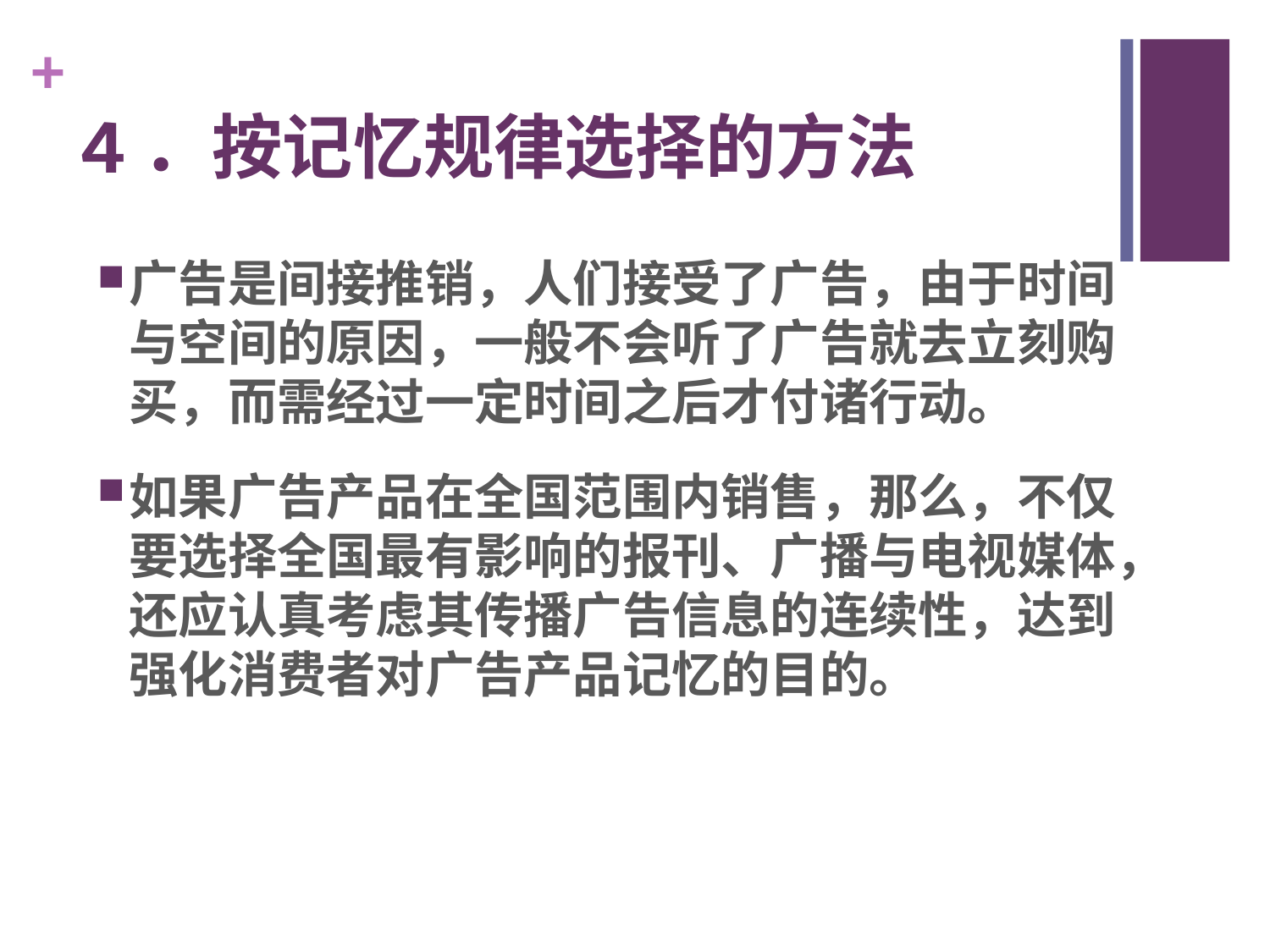

# 4．按记忆规律选择的方法
广告是间接推销，人们接受了广告，由于时间与空间的原因，一般不会听了广告就去立刻购买，而需经过一定时间之后才付诸行动。
如果广告产品在全国范围内销售，那么，不仅要选择全国最有影响的报刊、广播与电视媒体，还应认真考虑其传播广告信息的连续性，达到强化消费者对广告产品记忆的目的。